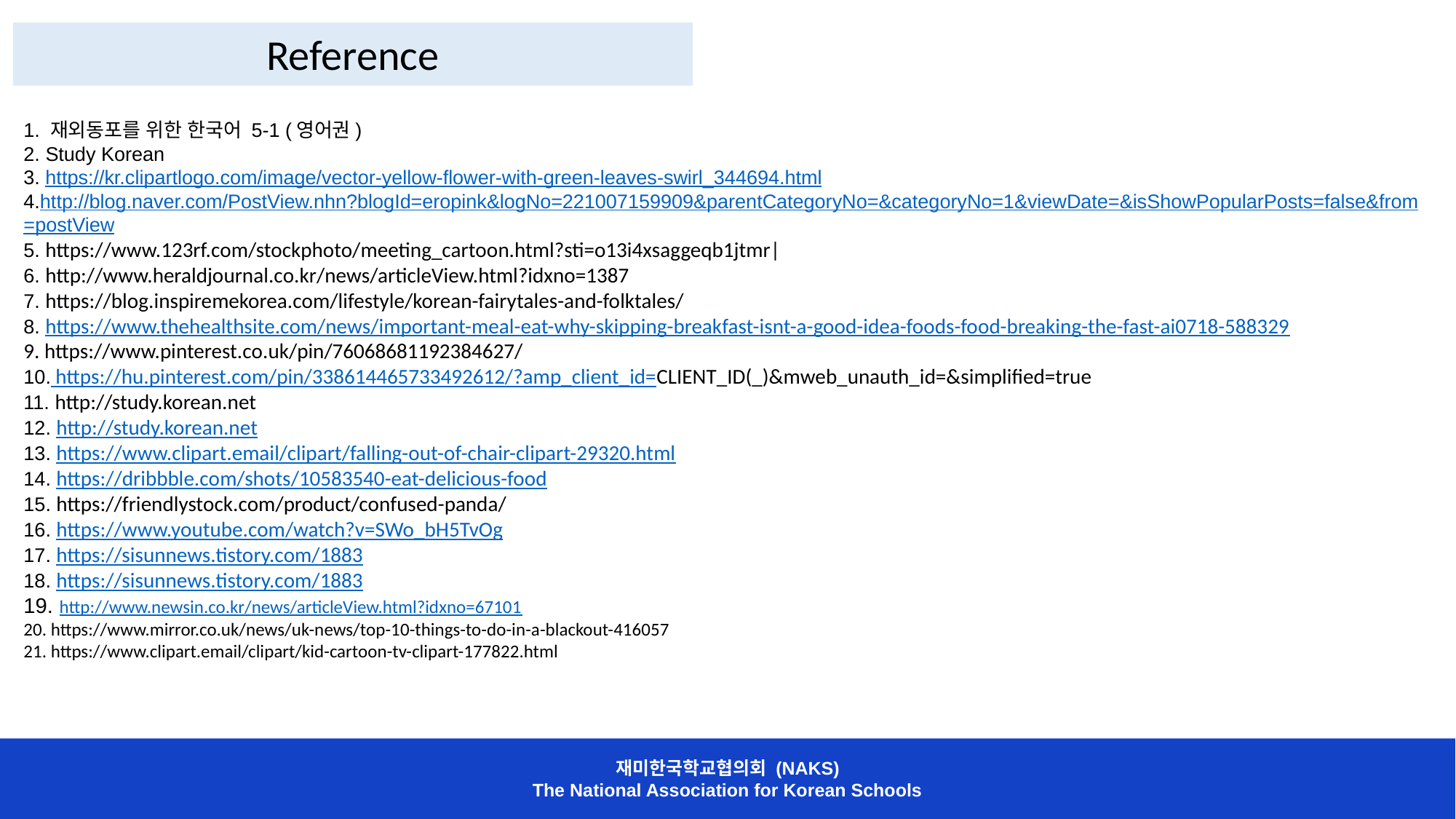

Reference
1. 재외동포를 위한 한국어 5-1 (영어권)
2. Study Korean
3. https://kr.clipartlogo.com/image/vector-yellow-flower-with-green-leaves-swirl_344694.html
4.http://blog.naver.com/PostView.nhn?blogId=eropink&logNo=221007159909&parentCategoryNo=&categoryNo=1&viewDate=&isShowPopularPosts=false&from=postView
5. https://www.123rf.com/stockphoto/meeting_cartoon.html?sti=o13i4xsaggeqb1jtmr|
6. http://www.heraldjournal.co.kr/news/articleView.html?idxno=1387
7. https://blog.inspiremekorea.com/lifestyle/korean-fairytales-and-folktales/
8. https://www.thehealthsite.com/news/important-meal-eat-why-skipping-breakfast-isnt-a-good-idea-foods-food-breaking-the-fast-ai0718-588329
9. https://www.pinterest.co.uk/pin/76068681192384627/
10. https://hu.pinterest.com/pin/338614465733492612/?amp_client_id=CLIENT_ID(_)&mweb_unauth_id=&simplified=true
11. http://study.korean.net
12. http://study.korean.net
13. https://www.clipart.email/clipart/falling-out-of-chair-clipart-29320.html
14. https://dribbble.com/shots/10583540-eat-delicious-food
15. https://friendlystock.com/product/confused-panda/
16. https://www.youtube.com/watch?v=SWo_bH5TvOg
17. https://sisunnews.tistory.com/1883
18. https://sisunnews.tistory.com/1883
19. http://www.newsin.co.kr/news/articleView.html?idxno=67101
20. https://www.mirror.co.uk/news/uk-news/top-10-things-to-do-in-a-blackout-416057
21. https://www.clipart.email/clipart/kid-cartoon-tv-clipart-177822.html
재미한국학교협의회 (NAKS)
The National Association for Korean Schools